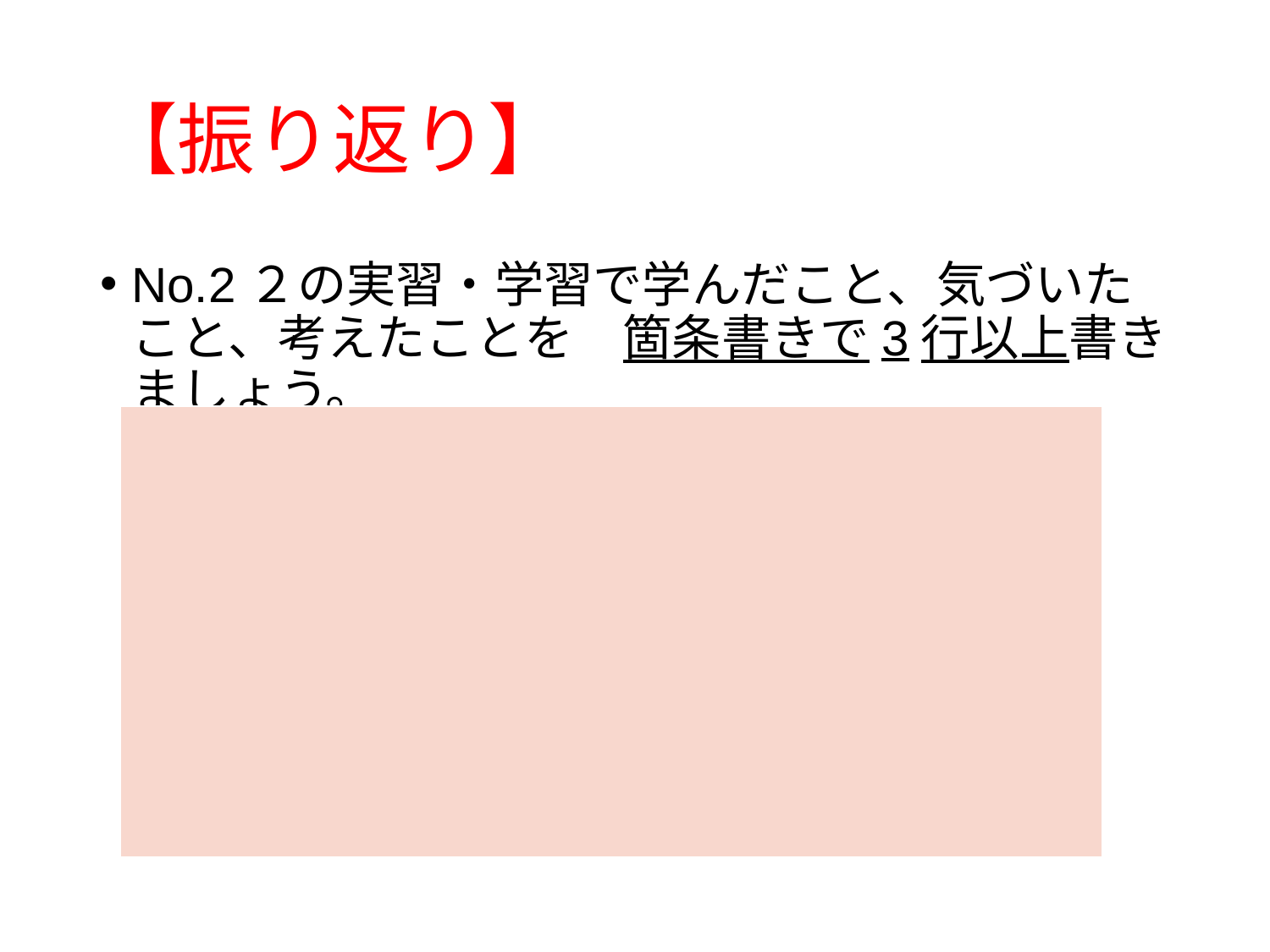

# 【振り返り】
No.2２の実習・学習で学んだこと、気づいたこと、考えたことを　箇条書きで3行以上書きましょう。
|  |
| --- |